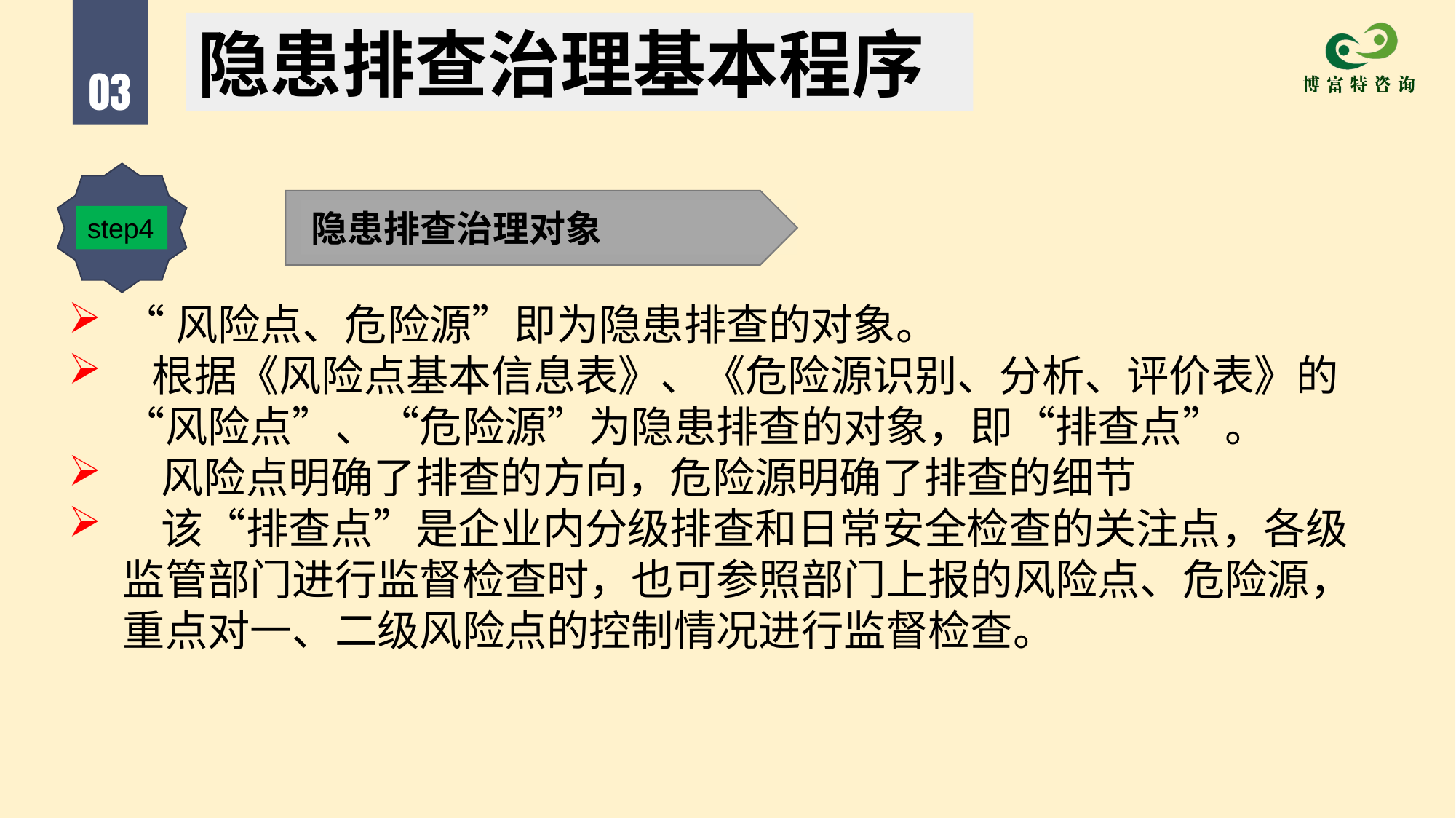

隐患排查治理基本程序
03

隐患排查治理对象
step4
“风险点、危险源”即为隐患排查的对象。
  根据《风险点基本信息表》、《危险源识别、分析、评价表》的“风险点”、“危险源”为隐患排查的对象，即“排查点”。
   风险点明确了排查的方向，危险源明确了排查的细节
   该“排查点”是企业内分级排查和日常安全检查的关注点，各级监管部门进行监督检查时，也可参照部门上报的风险点、危险源，重点对一、二级风险点的控制情况进行监督检查。